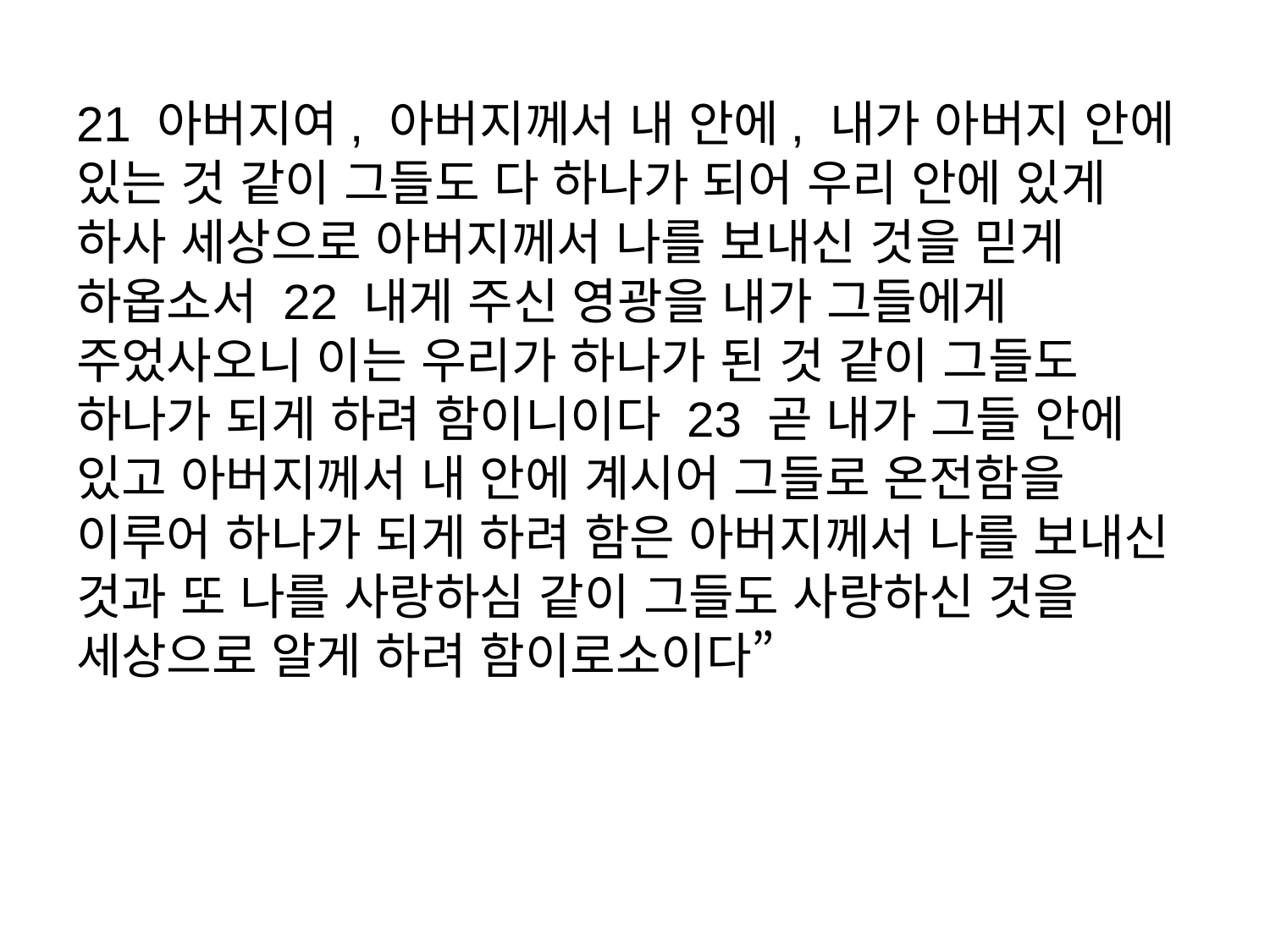

#
21 아버지여, 아버지께서 내 안에, 내가 아버지 안에 있는 것 같이 그들도 다 하나가 되어 우리 안에 있게 하사 세상으로 아버지께서 나를 보내신 것을 믿게 하옵소서 22 내게 주신 영광을 내가 그들에게 주었사오니 이는 우리가 하나가 된 것 같이 그들도 하나가 되게 하려 함이니이다 23 곧 내가 그들 안에 있고 아버지께서 내 안에 계시어 그들로 온전함을 이루어 하나가 되게 하려 함은 아버지께서 나를 보내신 것과 또 나를 사랑하심 같이 그들도 사랑하신 것을 세상으로 알게 하려 함이로소이다”